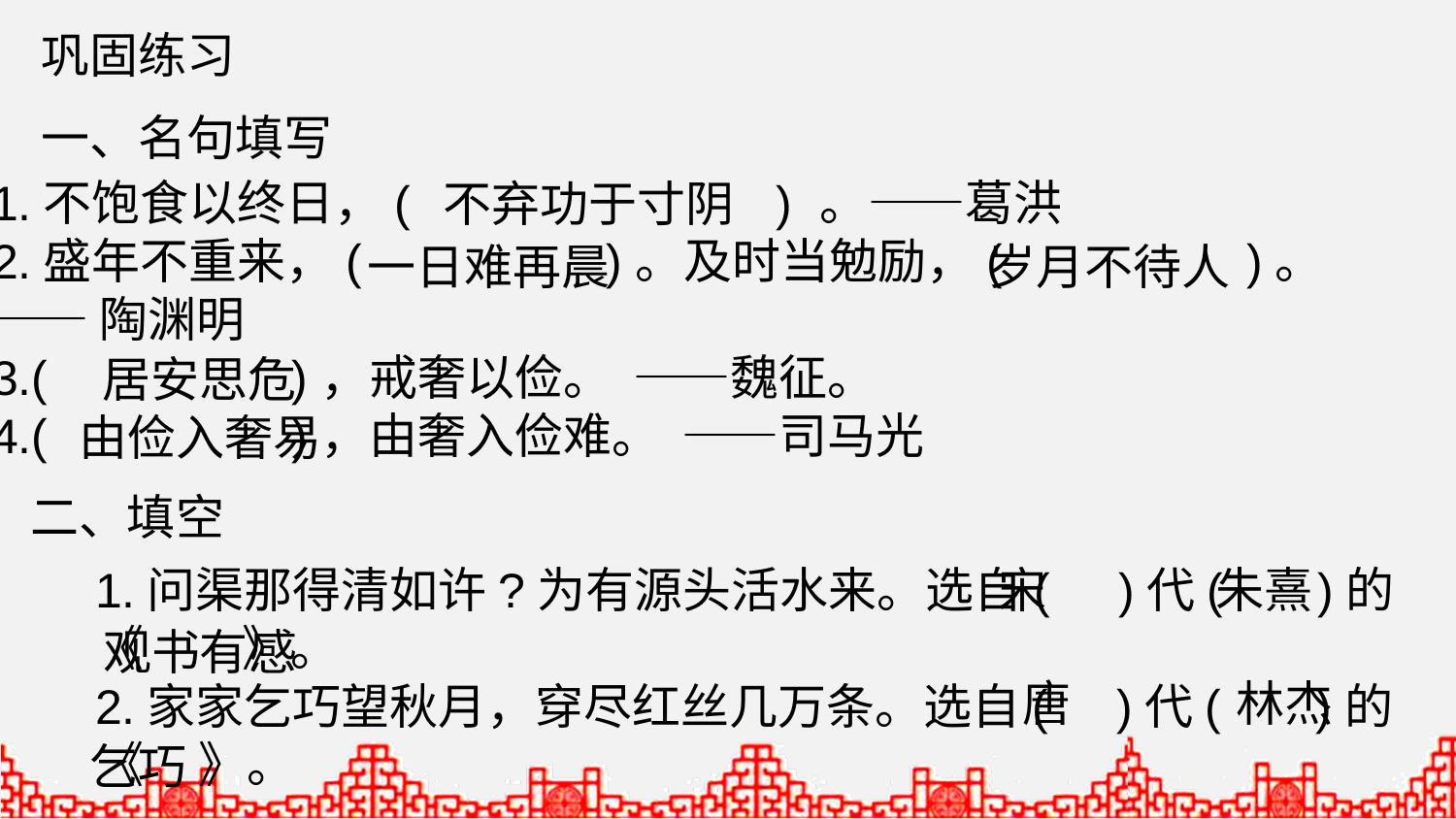

巩固练习
一、名句填写
1.不饱食以终日，(                           ) 。——葛洪
2.盛年不重来，(                  )。及时当勉励，(                  )。
——陶渊明
3.(                  )，戒奢以俭。  ——魏征。
4.(                  )，由奢入俭难。  ——司马光
不弃功于寸阴
一日难再晨
岁月不待人
居安思危
由俭入奢易
二、填空
1.问渠那得清如许?为有源头活水来。选自(     )代(       )的
《         》。
2.家家乞巧望秋月，穿尽红丝几万条。选自(     )代(       )的
《     》。
宋
朱熹
观书有感
唐
林杰
乞巧